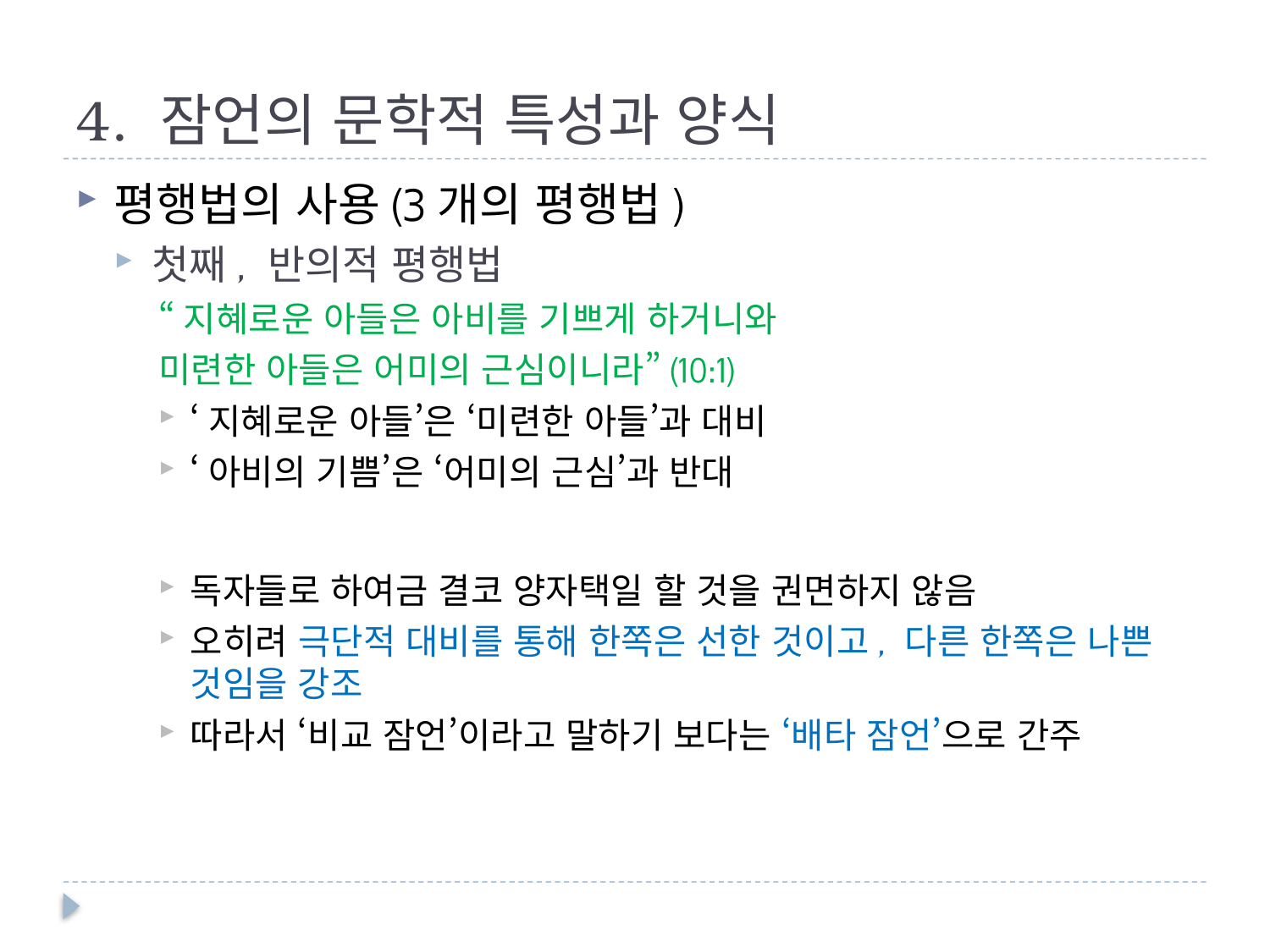

# 4. 잠언의 문학적 특성과 양식
평행법의 사용(3개의 평행법)
첫째, 반의적 평행법
“지혜로운 아들은 아비를 기쁘게 하거니와
미련한 아들은 어미의 근심이니라”(10:1)
‘지혜로운 아들’은 ‘미련한 아들’과 대비
‘아비의 기쁨’은 ‘어미의 근심’과 반대

독자들로 하여금 결코 양자택일 할 것을 권면하지 않음
오히려 극단적 대비를 통해 한쪽은 선한 것이고, 다른 한쪽은 나쁜 것임을 강조
따라서 ‘비교 잠언’이라고 말하기 보다는 ‘배타 잠언’으로 간주